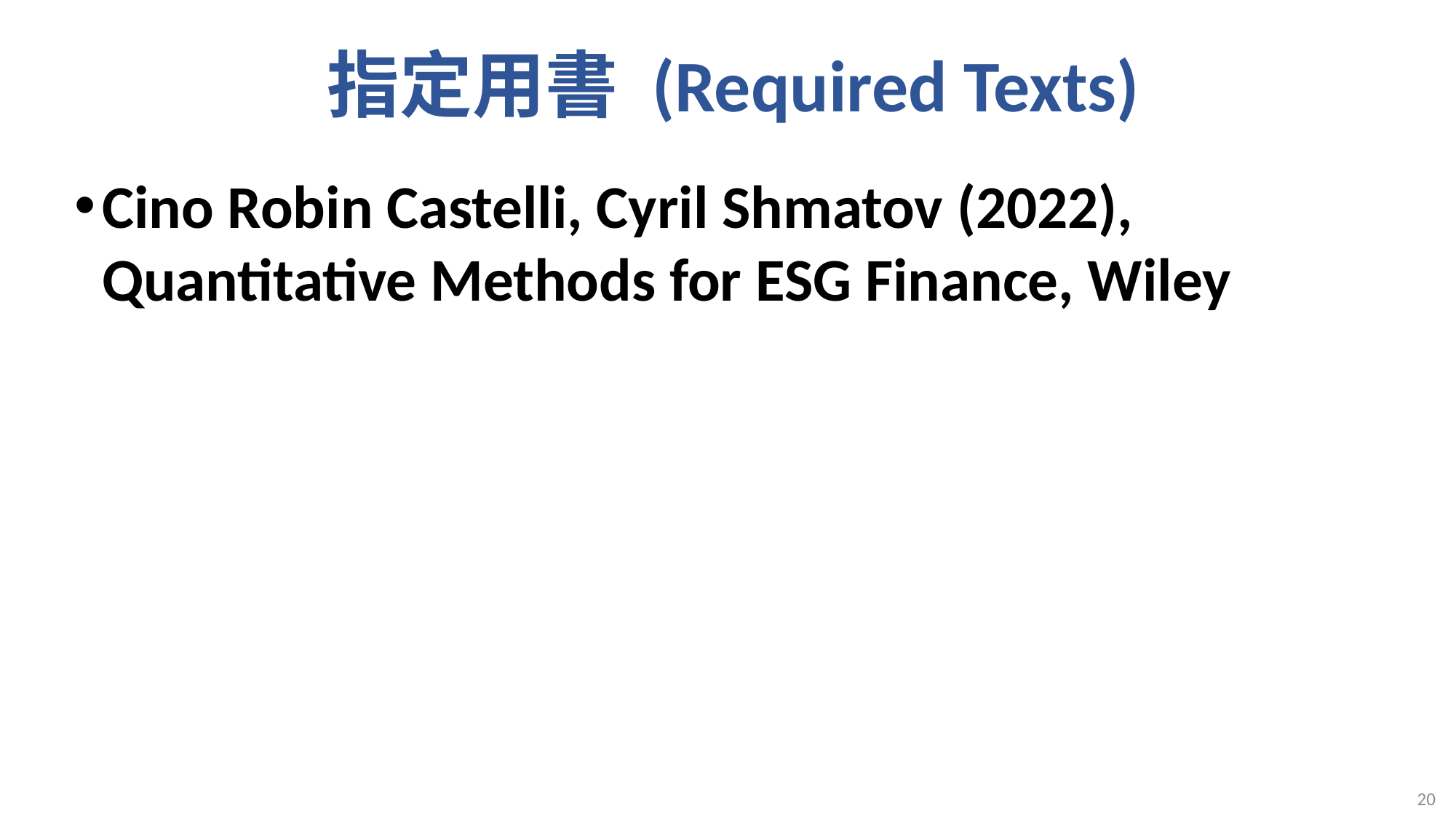

# 指定用書 (Required Texts)
Cino Robin Castelli, Cyril Shmatov (2022),
Quantitative Methods for ESG Finance, Wiley
20